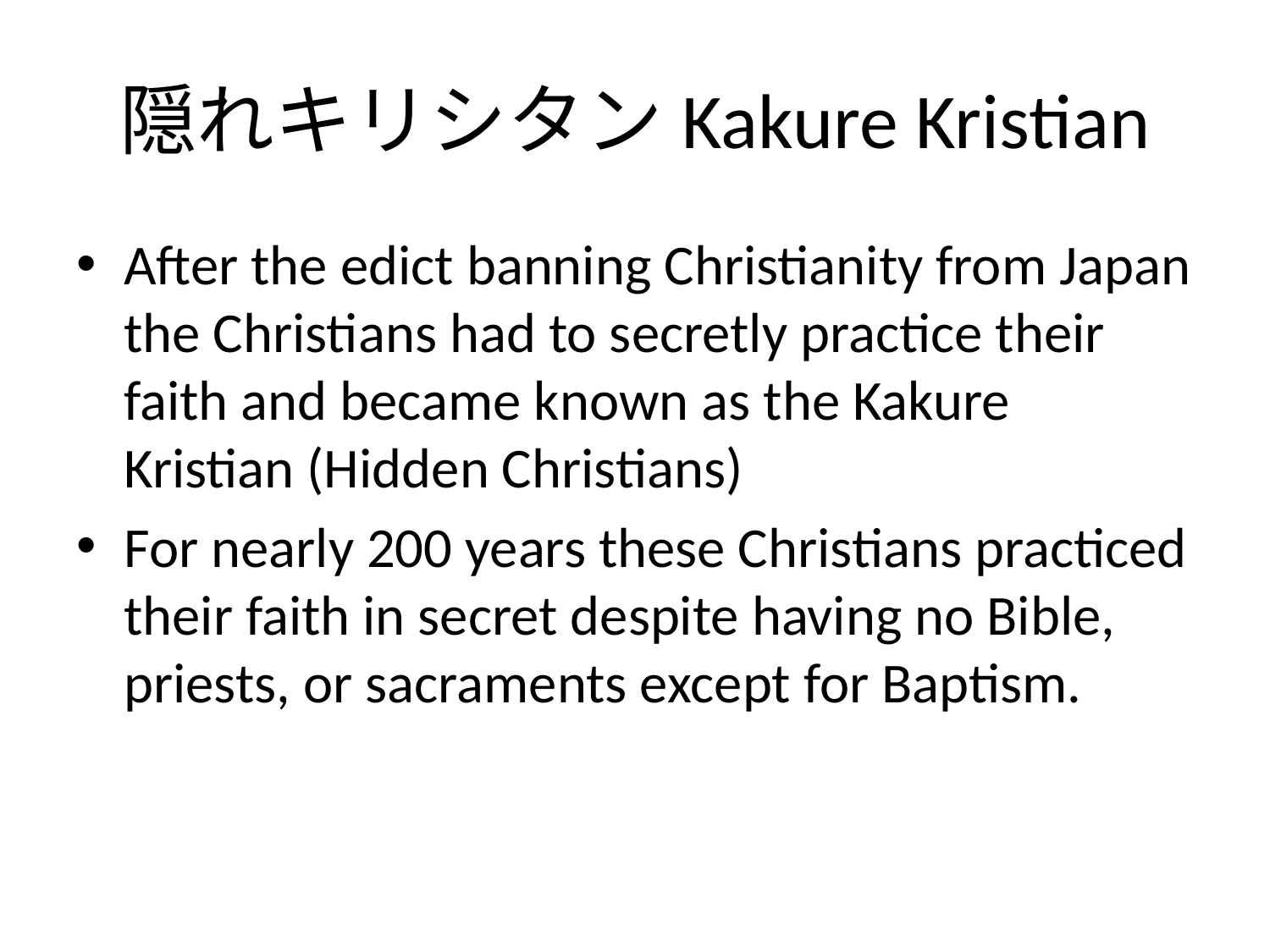

# 隠れキリシタンKakure Kristian
After the edict banning Christianity from Japan the Christians had to secretly practice their faith and became known as the Kakure Kristian (Hidden Christians)
For nearly 200 years these Christians practiced their faith in secret despite having no Bible, priests, or sacraments except for Baptism.